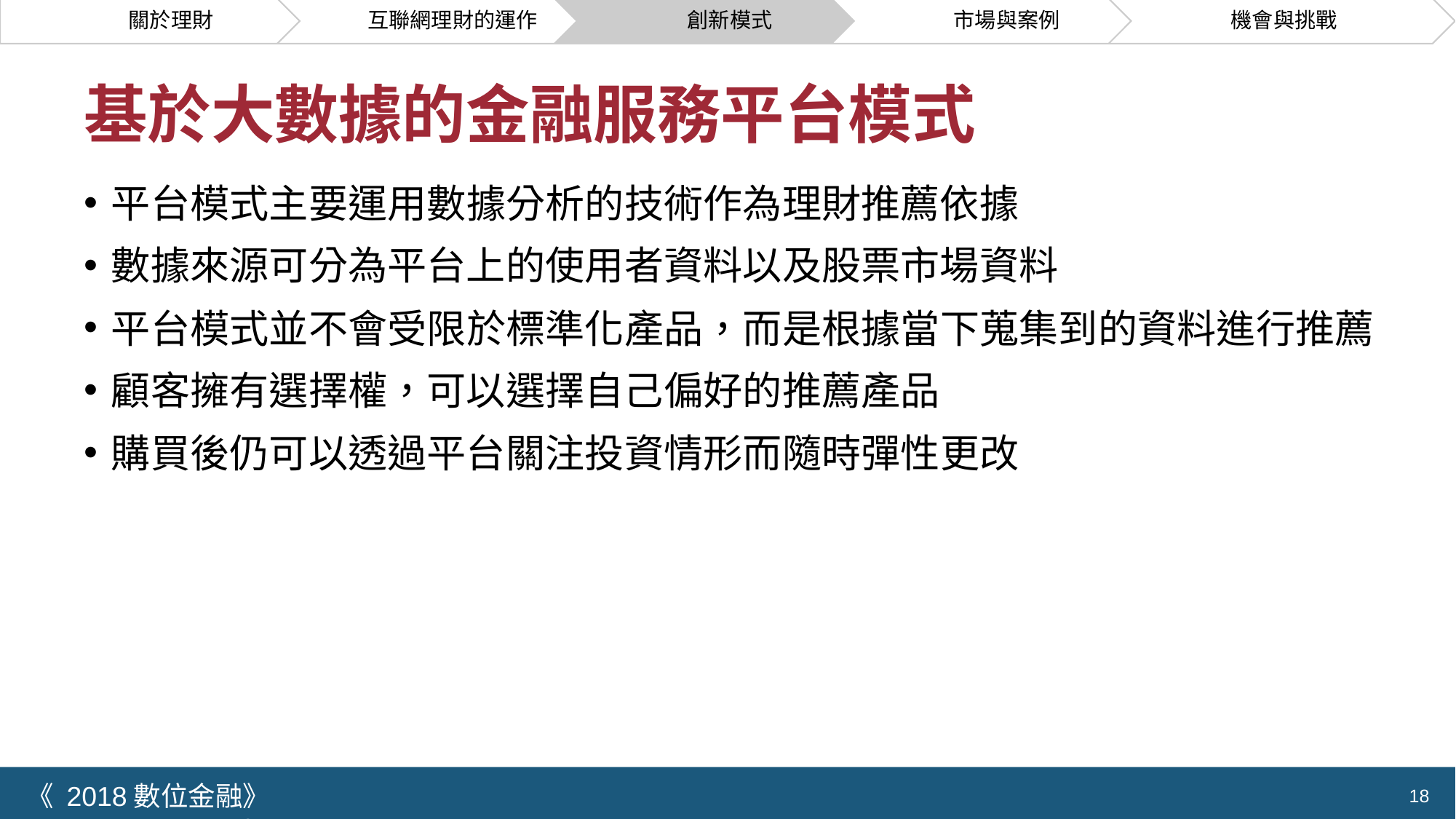

關於理財
互聯網理財的運作
創新模式
市場與案例
機會與挑戰
# 基於大數據的金融服務平台模式
平台模式主要運用數據分析的技術作為理財推薦依據
數據來源可分為平台上的使用者資料以及股票市場資料
平台模式並不會受限於標準化產品，而是根據當下蒐集到的資料進行推薦
顧客擁有選擇權，可以選擇自己偏好的推薦產品
購買後仍可以透過平台關注投資情形而隨時彈性更改

《 2018數位金融》                                                                                                                                             	NCTU.IIM.IEBI Lab
18